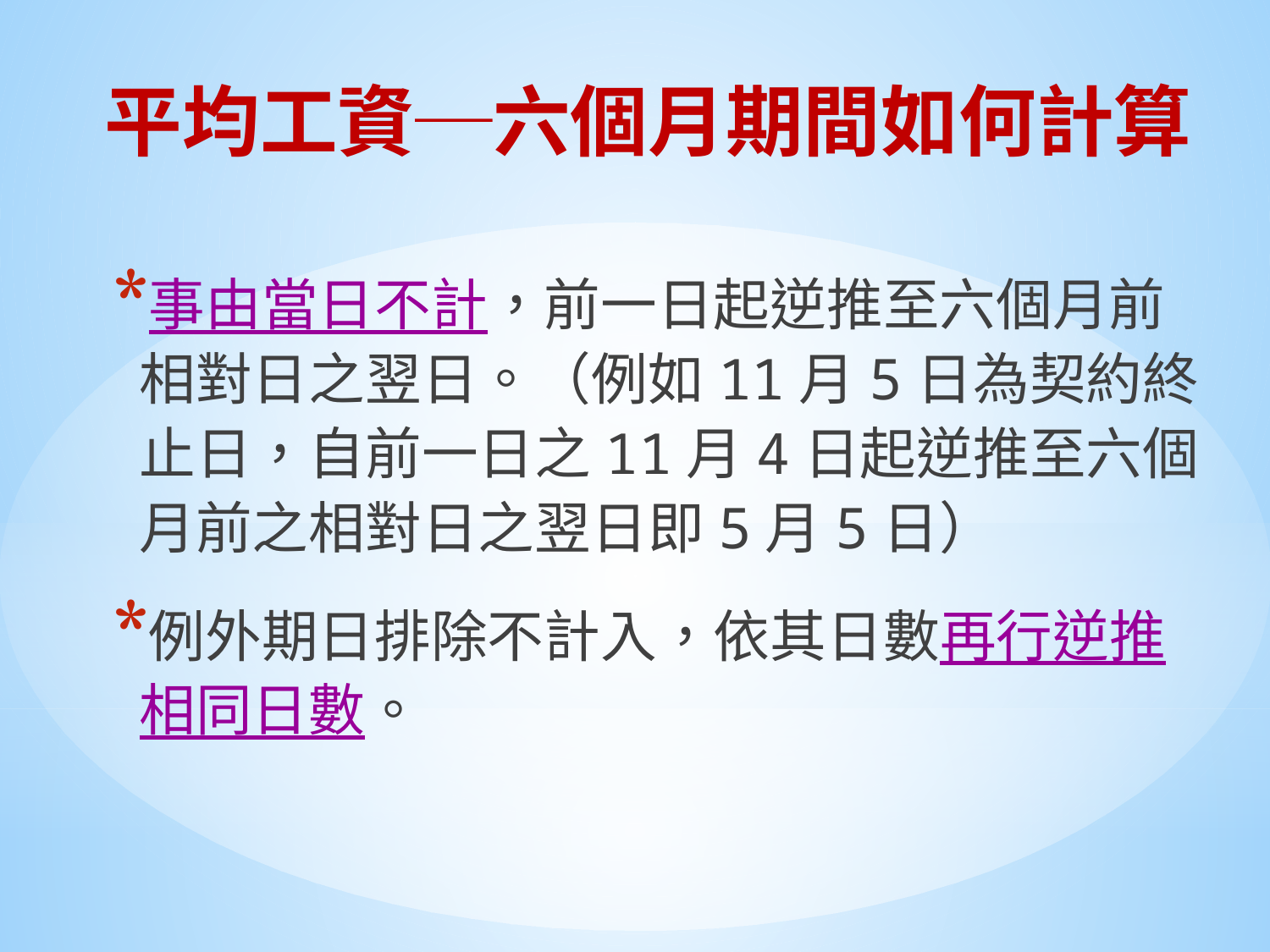

# 平均工資─六個月期間如何計算
事由當日不計，前一日起逆推至六個月前相對日之翌日。（例如11月5日為契約終止日，自前一日之11月4日起逆推至六個月前之相對日之翌日即5月5日）
例外期日排除不計入，依其日數再行逆推相同日數。